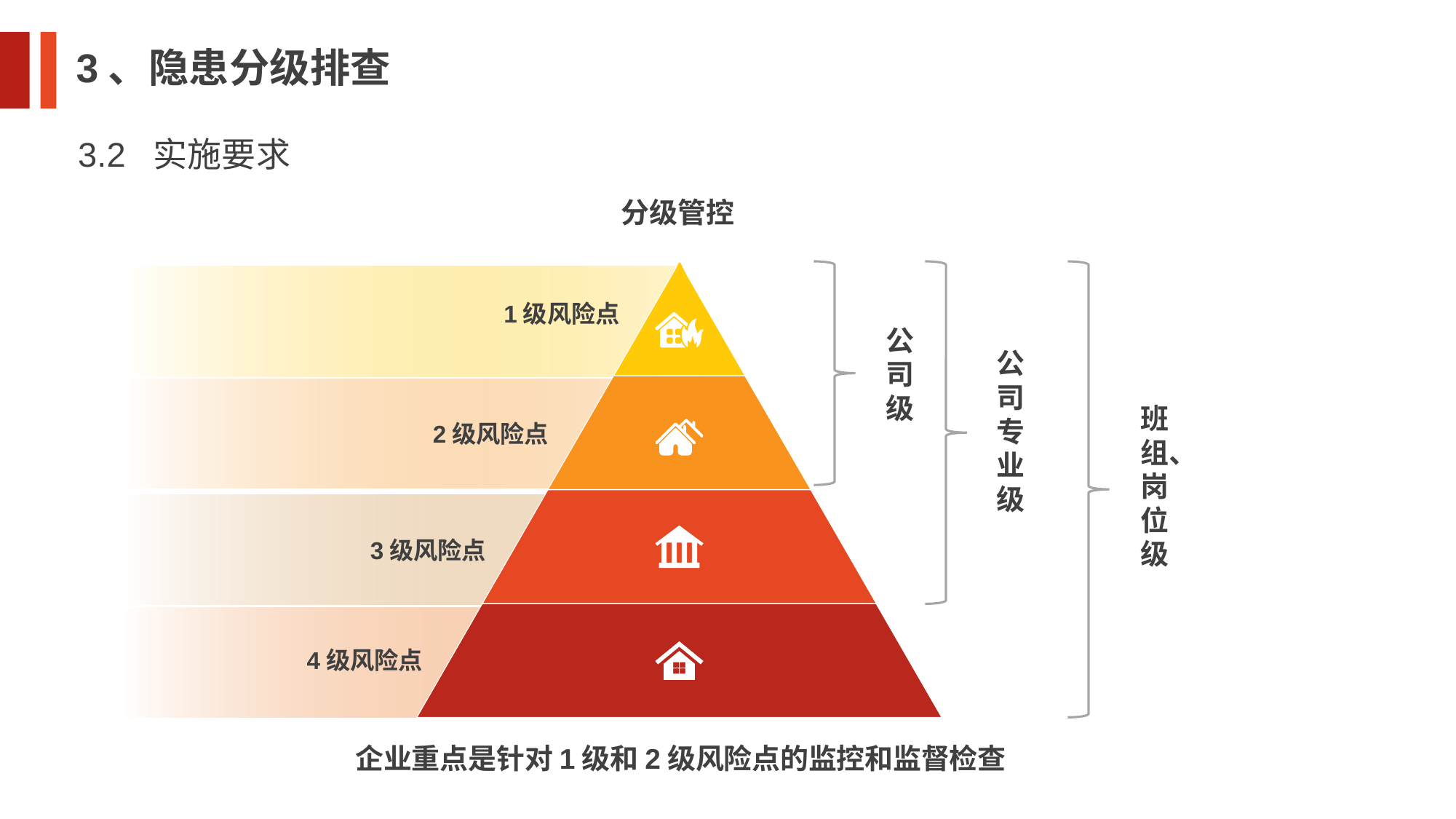

3、隐患分级排查
3.2  实施要求
分级管控

1级风险点

2级风险点

3级风险点

4级风险点

公司级
公司专业级
班组、岗位级
企业重点是针对1级和2级风险点的监控和监督检查